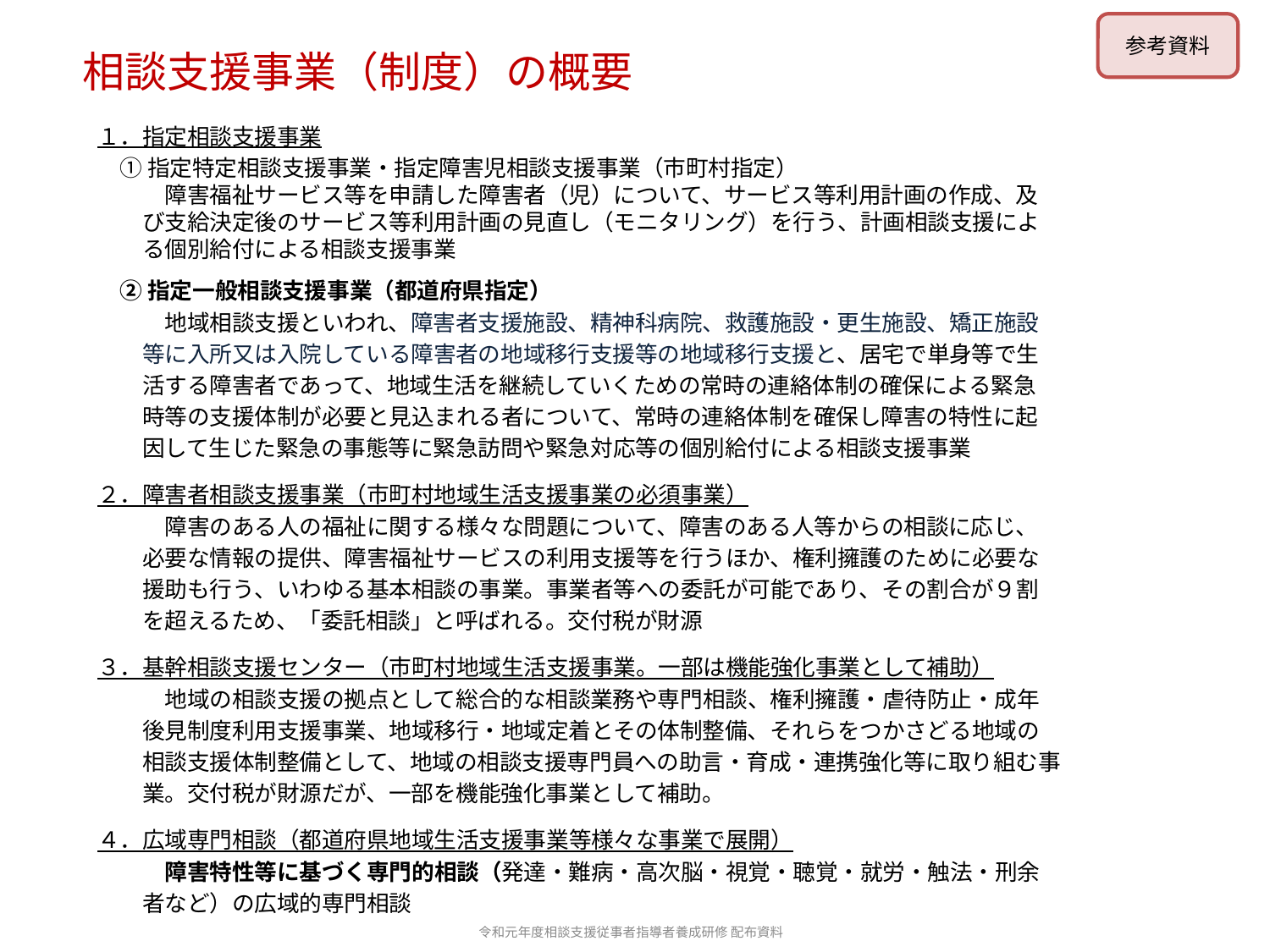

参考資料
# 相談支援事業（制度）の概要
１．指定相談支援事業
　① 指定特定相談支援事業・指定障害児相談支援事業（市町村指定）
　　　障害福祉サービス等を申請した障害者（児）について、サービス等利用計画の作成、及
　　び支給決定後のサービス等利用計画の見直し（モニタリング）を行う、計画相談支援によ
　　る個別給付による相談支援事業

　② 指定一般相談支援事業（都道府県指定）
　　　地域相談支援といわれ、障害者支援施設、精神科病院、救護施設・更生施設、矯正施設
　　等に入所又は入院している障害者の地域移行支援等の地域移行支援と、居宅で単身等で生
　　活する障害者であって、地域生活を継続していくための常時の連絡体制の確保による緊急
　　時等の支援体制が必要と見込まれる者について、常時の連絡体制を確保し障害の特性に起
　　因して生じた緊急の事態等に緊急訪問や緊急対応等の個別給付による相談支援事業

２．障害者相談支援事業（市町村地域生活支援事業の必須事業）
　　　障害のある人の福祉に関する様々な問題について、障害のある人等からの相談に応じ、
　　必要な情報の提供、障害福祉サービスの利用支援等を行うほか、権利擁護のために必要な
　　援助も行う、いわゆる基本相談の事業。事業者等への委託が可能であり、その割合が９割
　　を超えるため、「委託相談」と呼ばれる。交付税が財源

３．基幹相談支援センター（市町村地域生活支援事業。一部は機能強化事業として補助）
　　　地域の相談支援の拠点として総合的な相談業務や専門相談、権利擁護・虐待防止・成年
　　後見制度利用支援事業、地域移行・地域定着とその体制整備、それらをつかさどる地域の
　　相談支援体制整備として、地域の相談支援専門員への助言・育成・連携強化等に取り組む事
　　業。交付税が財源だが、一部を機能強化事業として補助。

４．広域専門相談（都道府県地域生活支援事業等様々な事業で展開）
　　　障害特性等に基づく専門的相談（発達・難病・高次脳・視覚・聴覚・就労・触法・刑余
　　者など）の広域的専門相談
令和元年度相談支援従事者指導者養成研修 配布資料